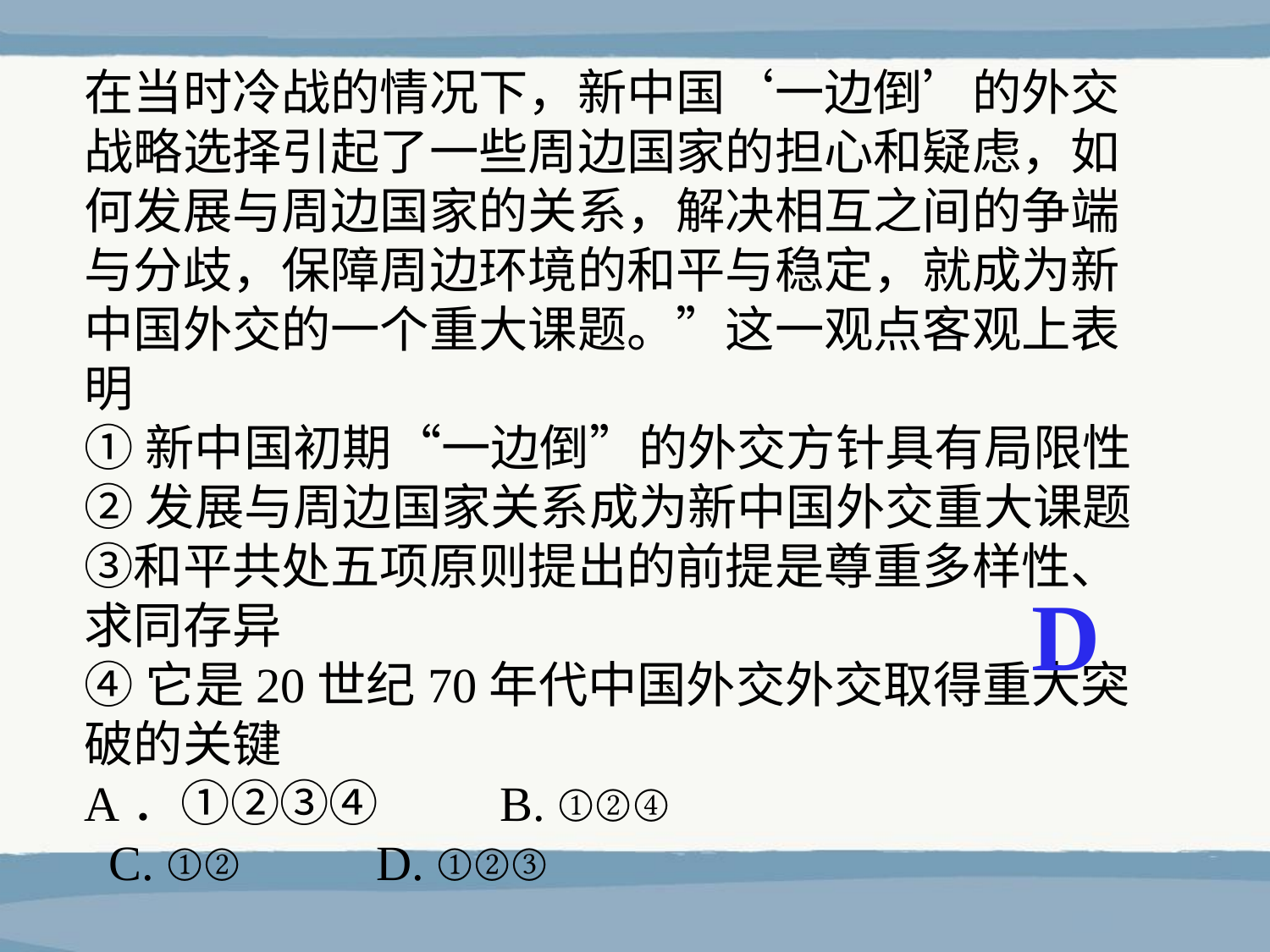

在当时冷战的情况下，新中国‘一边倒’的外交战略选择引起了一些周边国家的担心和疑虑，如何发展与周边国家的关系，解决相互之间的争端与分歧，保障周边环境的和平与稳定，就成为新中国外交的一个重大课题。”这一观点客观上表明
①新中国初期“一边倒”的外交方针具有局限性
②发展与周边国家关系成为新中国外交重大课题③和平共处五项原则提出的前提是尊重多样性、求同存异
④它是20世纪70年代中国外交外交取得重大突破的关键
A．①②③④          B. ①②④
  C. ①②           D. ①②③
D